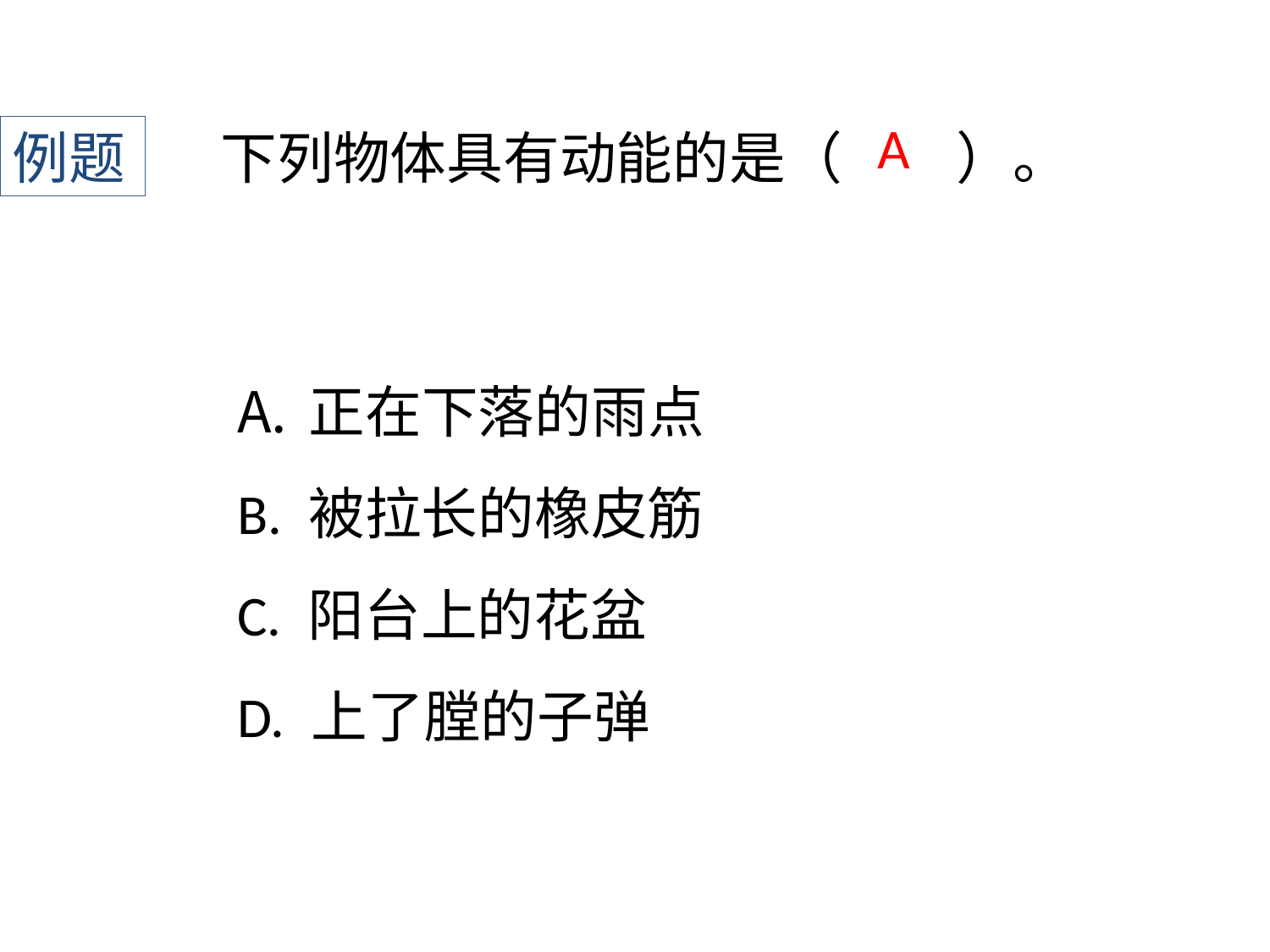

A
例题
﻿下列物体具有动能的是（         ）。
正在下落的雨点
B. 被拉长的橡皮筋
C. 阳台上的花盆
D. 上了膛的子弹